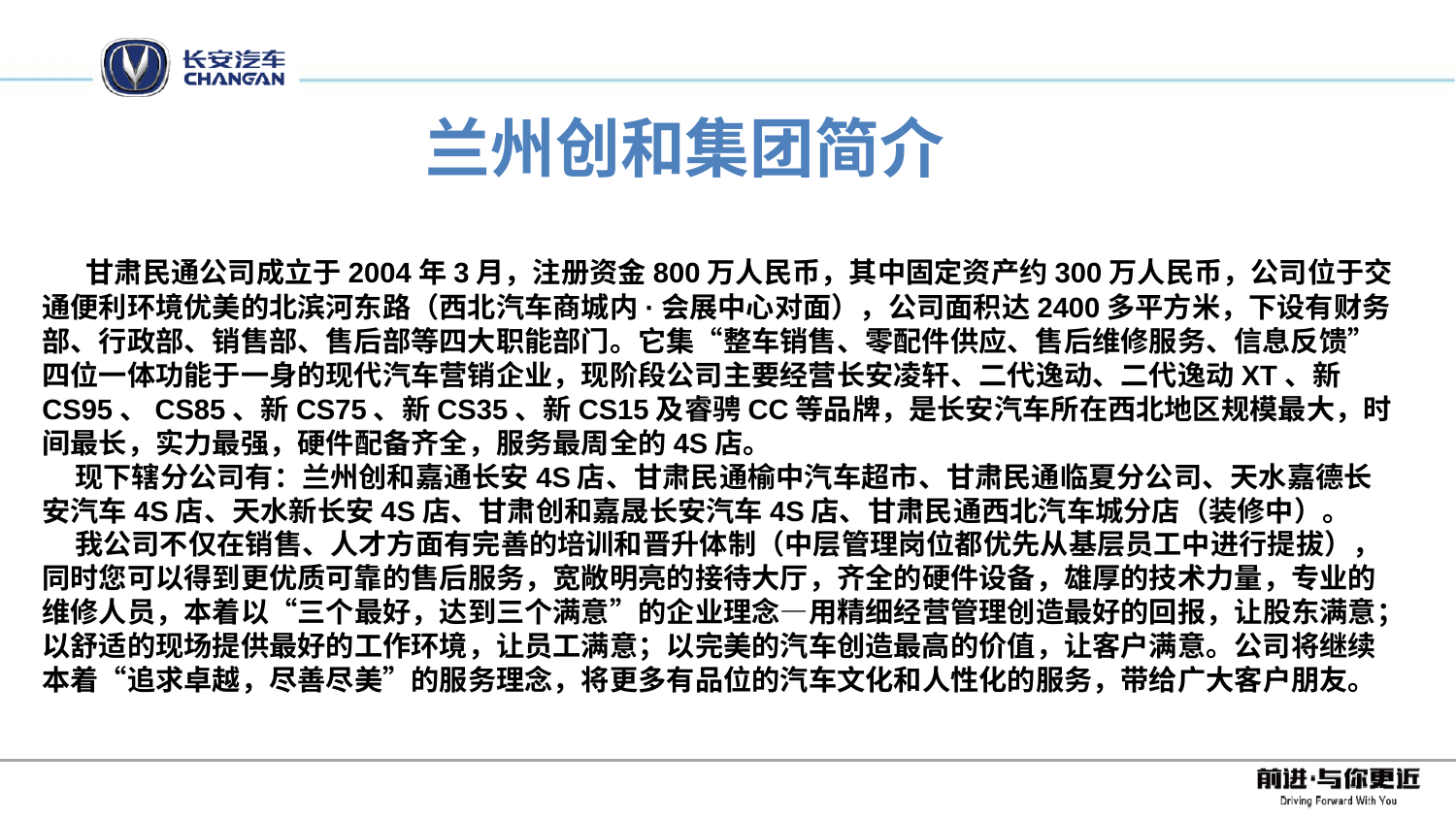

兰州创和集团简介
     甘肃民通公司成立于2004年3月，注册资金800万人民币，其中固定资产约300万人民币，公司位于交通便利环境优美的北滨河东路（西北汽车商城内·会展中心对面），公司面积达2400多平方米，下设有财务部、行政部、销售部、售后部等四大职能部门。它集“整车销售、零配件供应、售后维修服务、信息反馈”四位一体功能于一身的现代汽车营销企业，现阶段公司主要经营长安凌轩、二代逸动、二代逸动XT、新CS95、CS85、新CS75、新CS35、新CS15及睿骋CC等品牌，是长安汽车所在西北地区规模最大，时间最长，实力最强，硬件配备齐全，服务最周全的4S店。
    现下辖分公司有：兰州创和嘉通长安4S店、甘肃民通榆中汽车超市、甘肃民通临夏分公司、天水嘉德长安汽车4S店、天水新长安4S店、甘肃创和嘉晟长安汽车4S店、甘肃民通西北汽车城分店（装修中）。
    我公司不仅在销售、人才方面有完善的培训和晋升体制（中层管理岗位都优先从基层员工中进行提拔），同时您可以得到更优质可靠的售后服务，宽敞明亮的接待大厅，齐全的硬件设备，雄厚的技术力量，专业的维修人员，本着以“三个最好，达到三个满意”的企业理念—用精细经营管理创造最好的回报，让股东满意；以舒适的现场提供最好的工作环境，让员工满意；以完美的汽车创造最高的价值，让客户满意。公司将继续本着“追求卓越，尽善尽美”的服务理念，将更多有品位的汽车文化和人性化的服务，带给广大客户朋友。